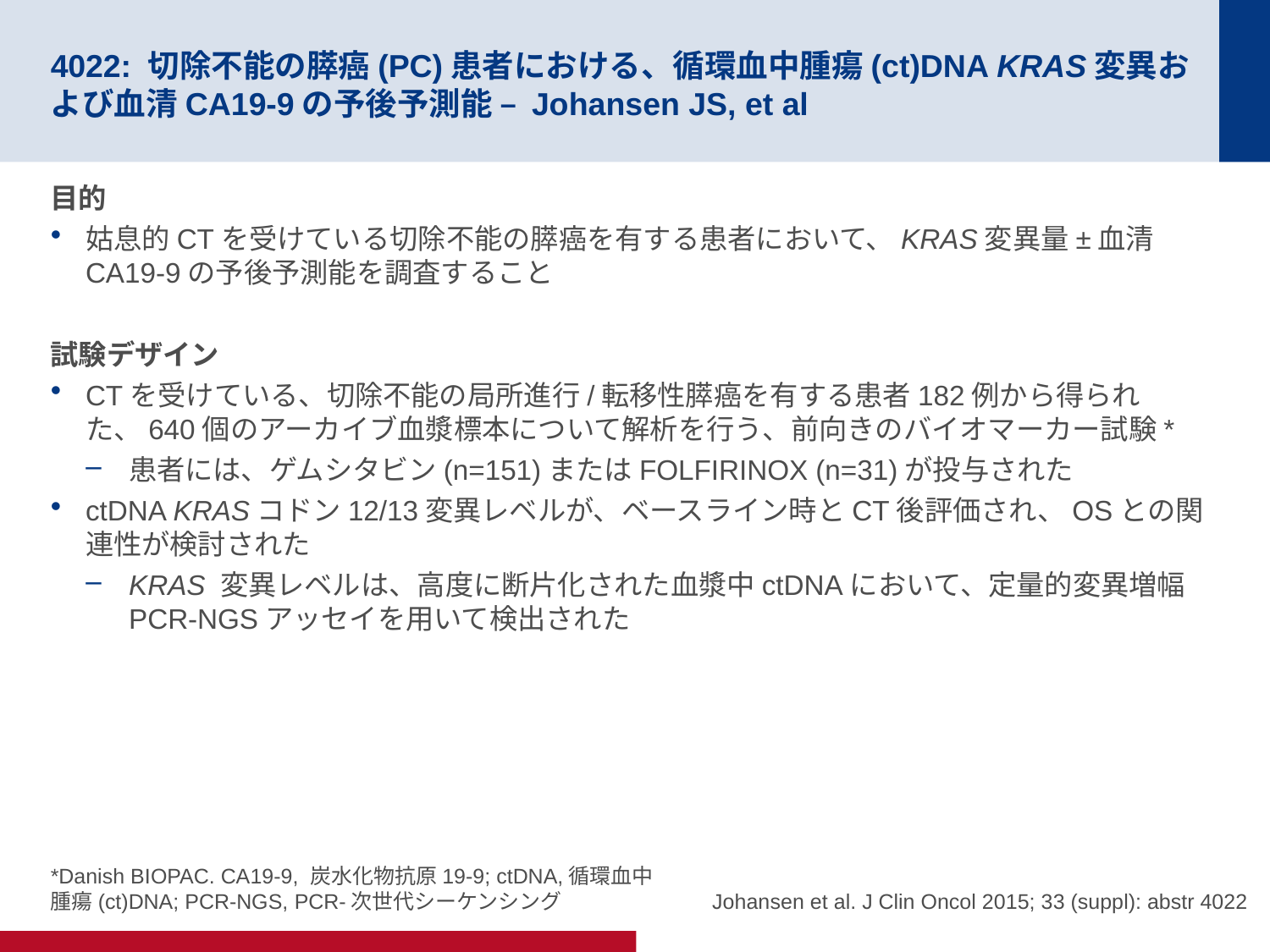

# 4022: 切除不能の膵癌(PC)患者における、循環血中腫瘍(ct)DNA KRAS変異および血清CA19-9の予後予測能 – Johansen JS, et al
目的
姑息的CTを受けている切除不能の膵癌を有する患者において、KRAS変異量±血清CA19-9の予後予測能を調査すること

試験デザイン
CTを受けている、切除不能の局所進行/転移性膵癌を有する患者182例から得られた、640個のアーカイブ血漿標本について解析を行う、前向きのバイオマーカー試験*
患者には、ゲムシタビン(n=151)またはFOLFIRINOX (n=31)が投与された
ctDNA KRASコドン12/13変異レベルが、ベースライン時とCT後評価され、OSとの関連性が検討された
KRAS 変異レベルは、高度に断片化された血漿中ctDNAにおいて、定量的変異増幅PCR-NGSアッセイを用いて検出された

*Danish BIOPAC. CA19-9, 炭水化物抗原19-9; ctDNA,循環血中腫瘍(ct)DNA; PCR-NGS, PCR-次世代シーケンシング
Johansen et al. J Clin Oncol 2015; 33 (suppl): abstr 4022